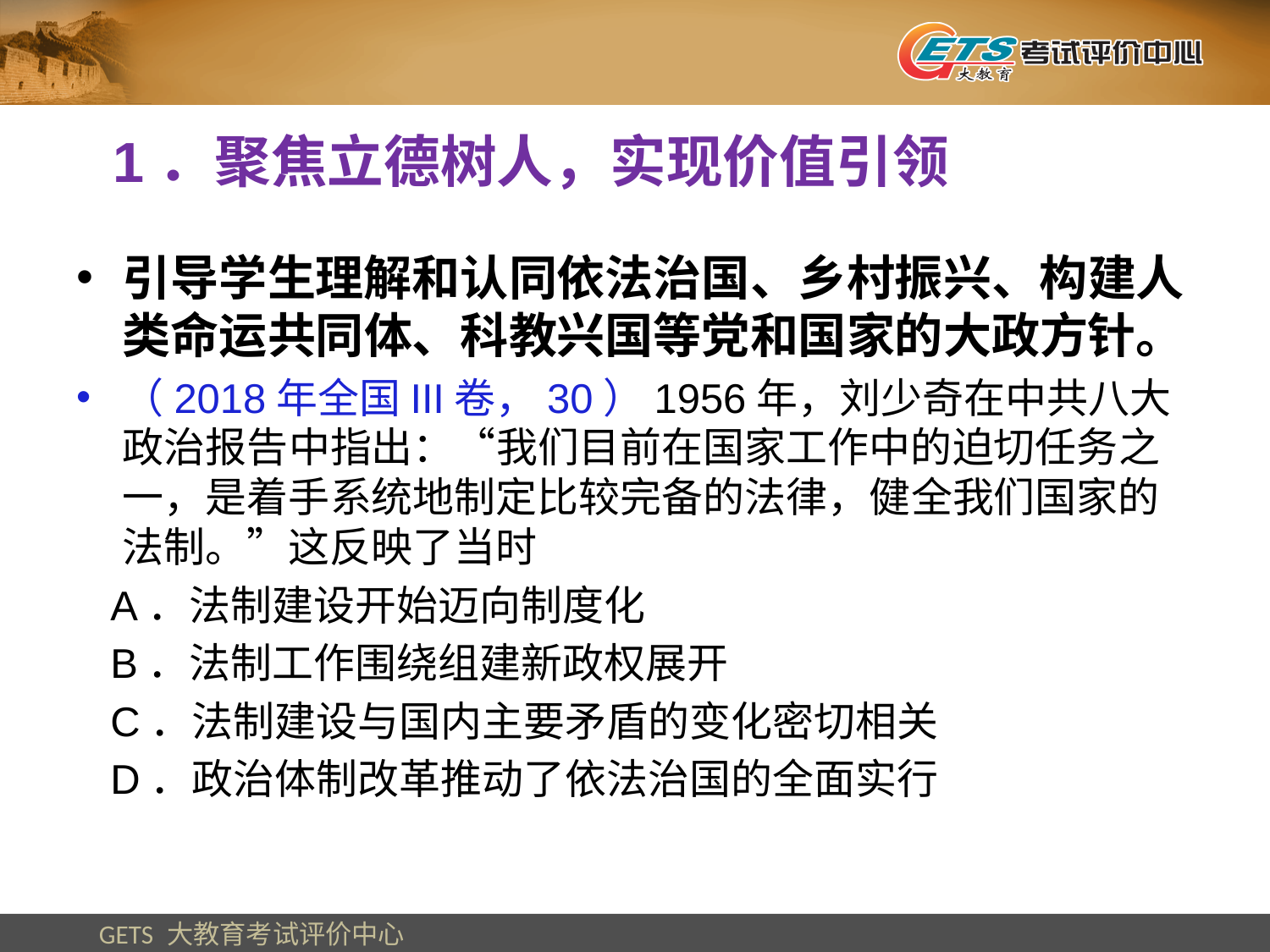

1．聚焦立德树人，实现价值引领
引导学生理解和认同依法治国、乡村振兴、构建人类命运共同体、科教兴国等党和国家的大政方针。
（2018年全国III卷，30）1956年，刘少奇在中共八大政治报告中指出：“我们目前在国家工作中的迫切任务之一，是着手系统地制定比较完备的法律，健全我们国家的法制。”这反映了当时
   A．法制建设开始迈向制度化
   B．法制工作围绕组建新政权展开
   C．法制建设与国内主要矛盾的变化密切相关
   D．政治体制改革推动了依法治国的全面实行